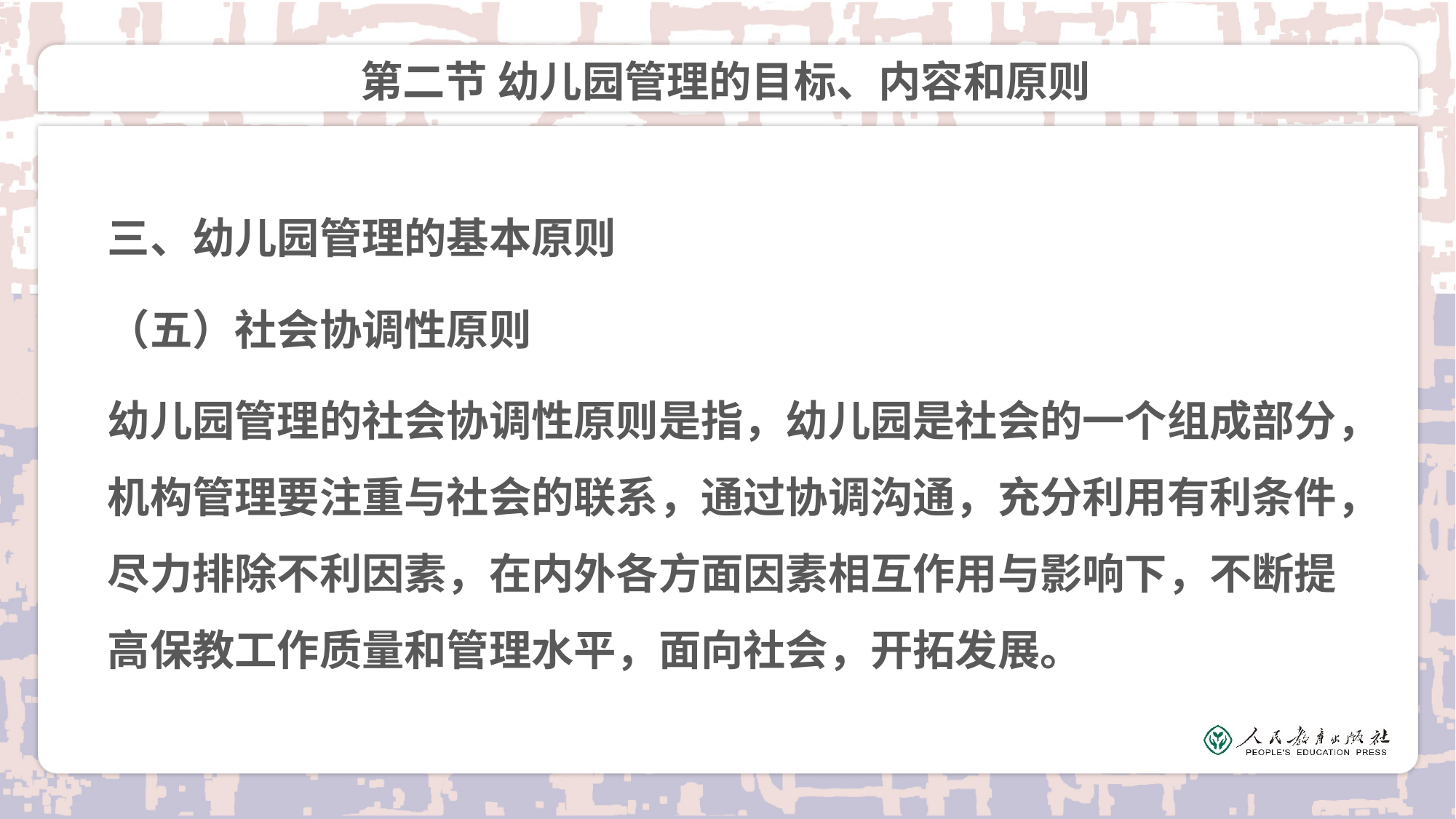

# 第二节 幼儿园管理的目标、内容和原则
三、幼儿园管理的基本原则
（五）社会协调性原则
幼儿园管理的社会协调性原则是指，幼儿园是社会的一个组成部分，机构管理要注重与社会的联系，通过协调沟通，充分利用有利条件，尽力排除不利因素，在内外各方面因素相互作用与影响下，不断提高保教工作质量和管理水平，面向社会，开拓发展。